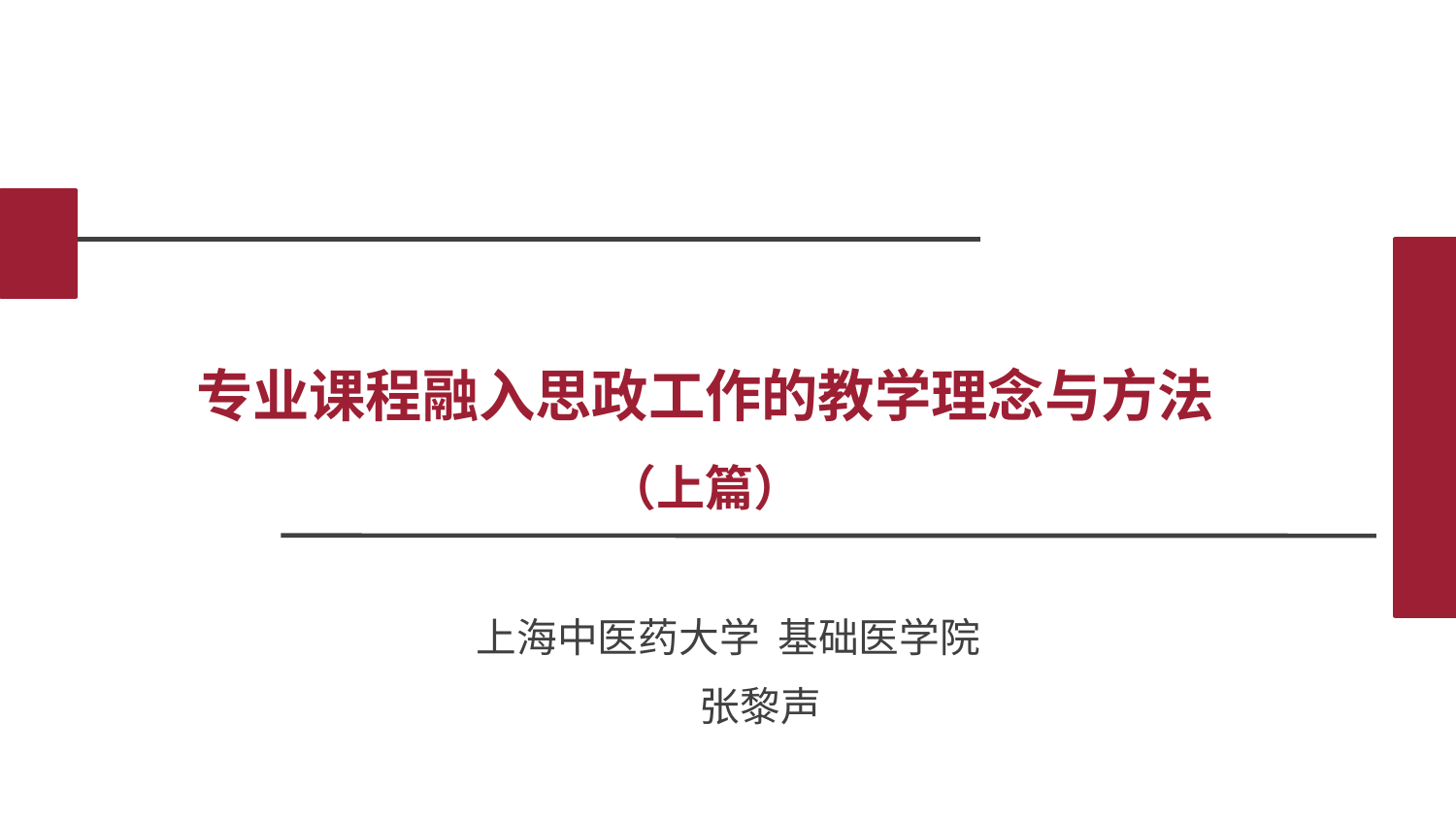

专业课程融入思政工作的教学理念与方法
（上篇）
上海中医药大学  基础医学院
张黎声